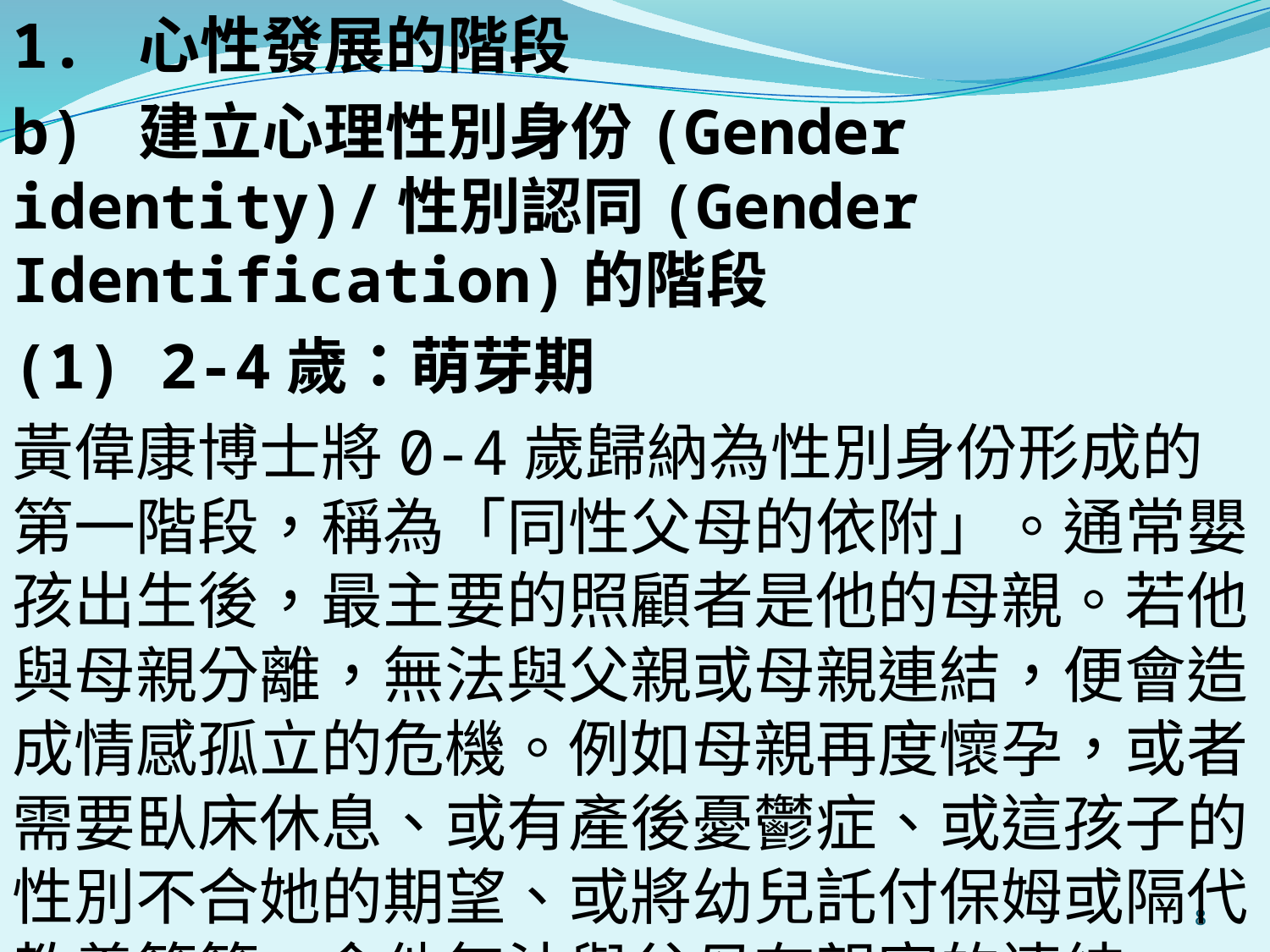

1. 心性發展的階段
b) 建立心理性別身份(Gender identity)/性別認同(Gender Identification)的階段
(1) 2-4歲：萌芽期
黃偉康博士將0-4歲歸納為性別身份形成的第一階段，稱為「同性父母的依附」。通常嬰孩出生後，最主要的照顧者是他的母親。若他與母親分離，無法與父親或母親連結，便會造成情感孤立的危機。例如母親再度懷孕，或者需要臥床休息、或有產後憂鬱症、或這孩子的性別不合她的期望、或將幼兒託付保姆或隔代教養等等，令他無法與父母有親密的連結。
#

8